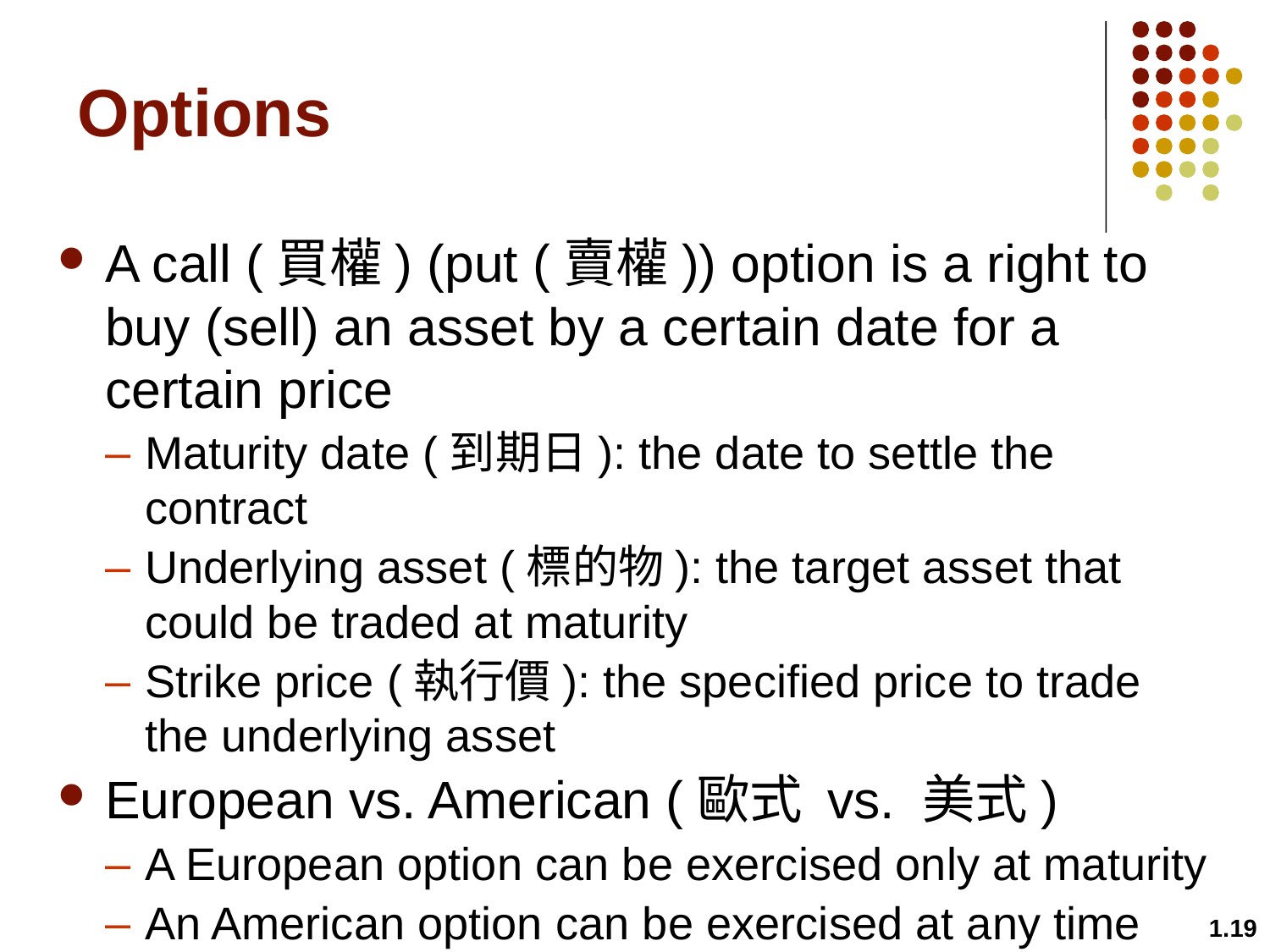

# Options
A call (買權) (put (賣權)) option is a right to buy (sell) an asset by a certain date for a certain price
Maturity date (到期日): the date to settle the contract
Underlying asset (標的物): the target asset that could be traded at maturity
Strike price (執行價): the specified price to trade the underlying asset
European vs. American (歐式 vs. 美式)
A European option can be exercised only at maturity
An American option can be exercised at any time during its life
1.19